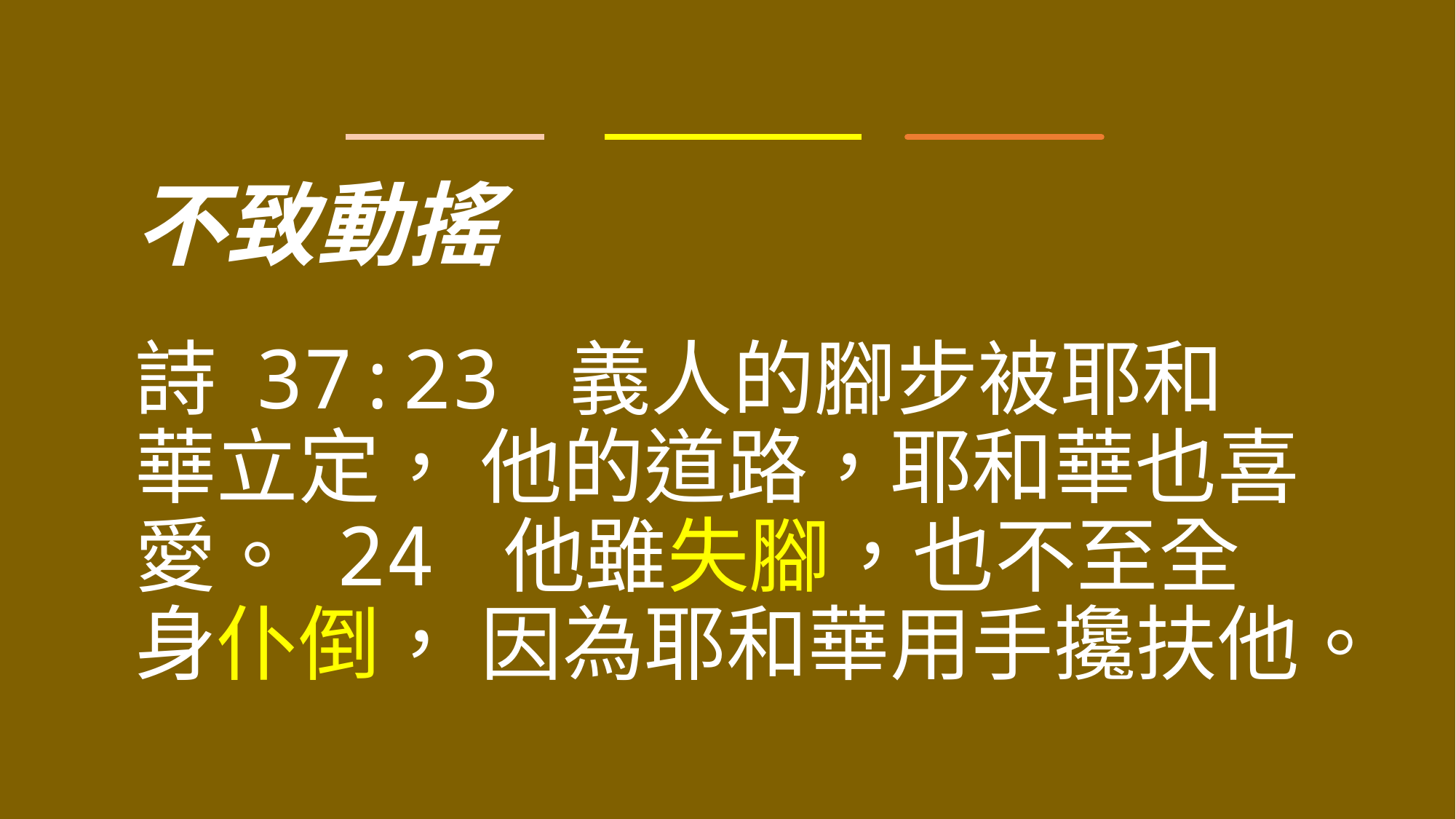

不致動搖

詩 37:23 義人的腳步被耶和華立定， 他的道路，耶和華也喜愛。 24 他雖失腳，也不至全身仆倒， 因為耶和華用手攙扶他。